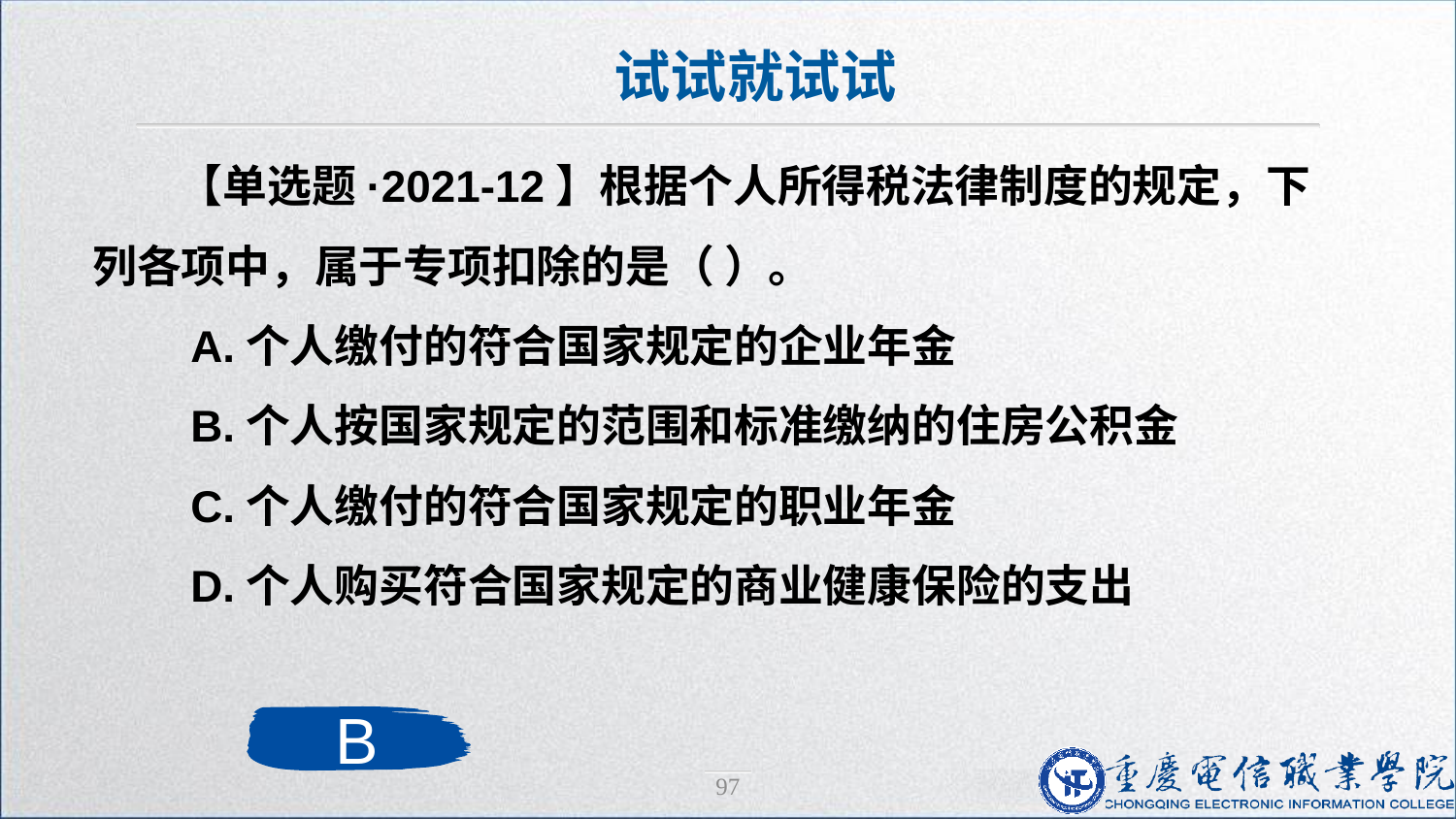

试试就试试
【单选题·2021-12】根据个人所得税法律制度的规定，下列各项中，属于专项扣除的是（ ）。
 A.个人缴付的符合国家规定的企业年金
 B.个人按国家规定的范围和标准缴纳的住房公积金
 C.个人缴付的符合国家规定的职业年金
 D.个人购买符合国家规定的商业健康保险的支出

B
97